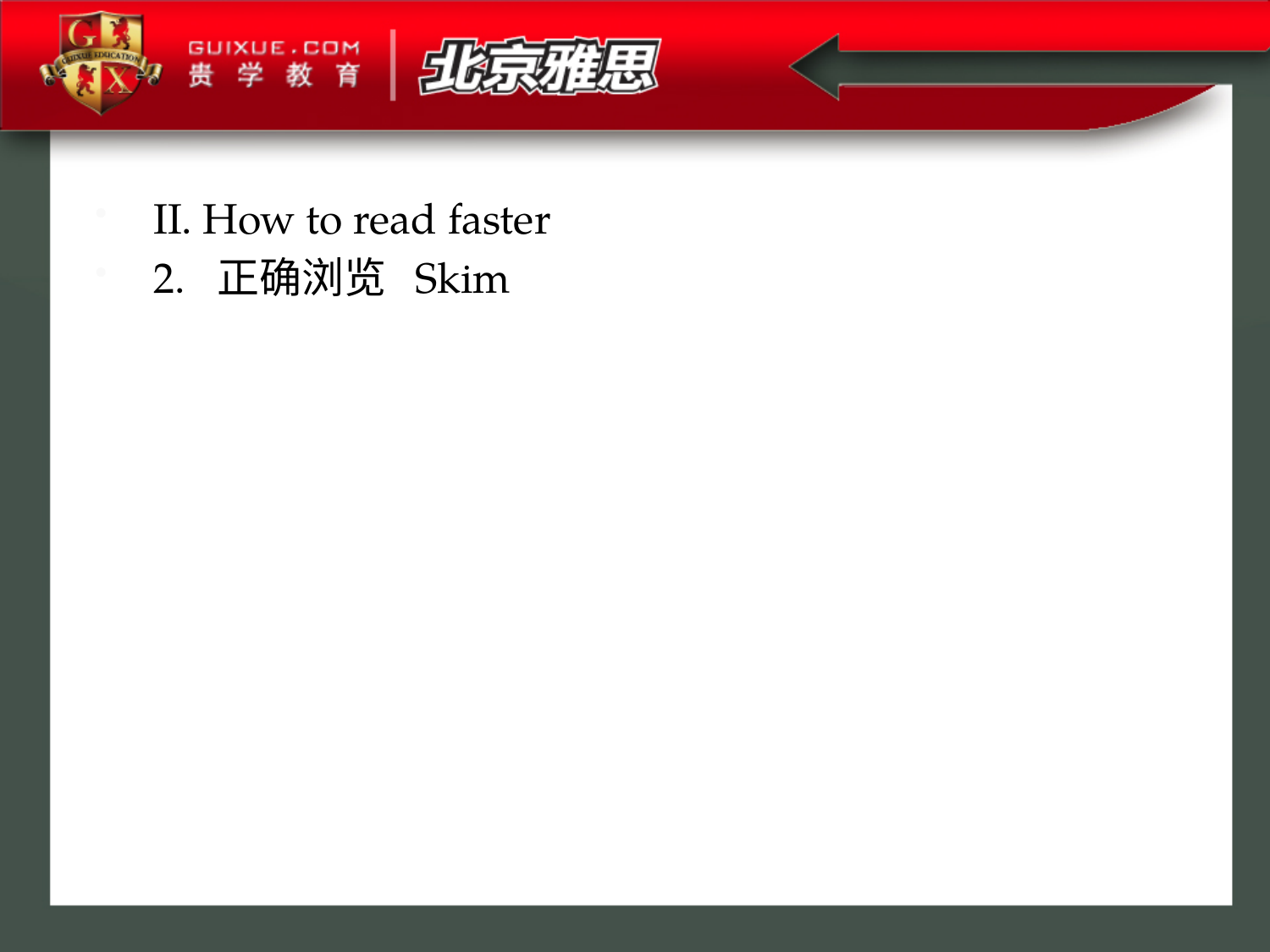

II. How to read faster
2.  正确浏览  Skim